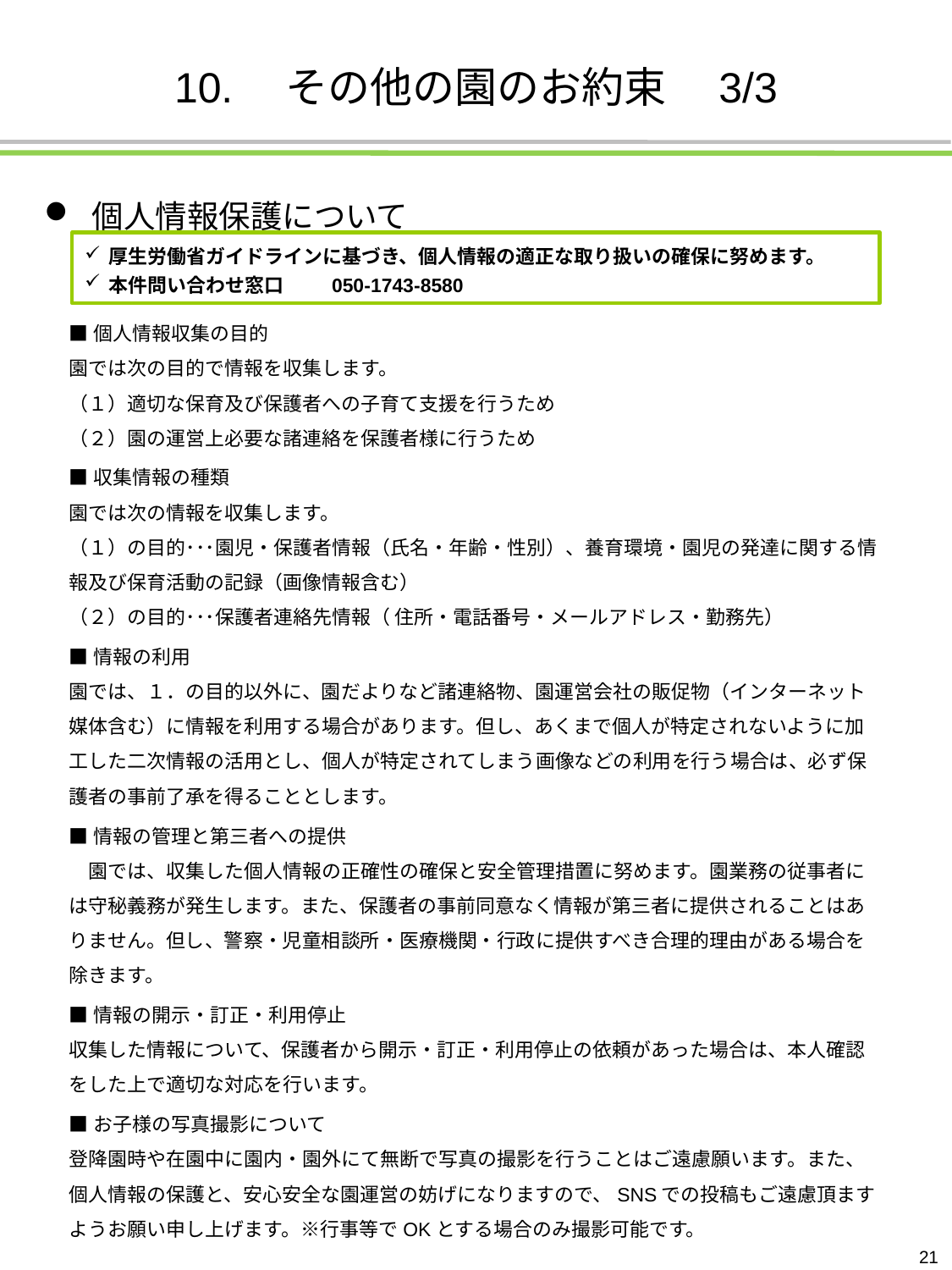

# 10.　その他の園のお約束　3/3
個人情報保護について

厚生労働省ガイドラインに基づき、個人情報の適正な取り扱いの確保に努めます。
本件問い合わせ窓口　　 050-1743-8580
■個人情報収集の目的　　　　　　　　　　　　　　　　　　　　　　　　　　　　　　　園では次の目的で情報を収集します。　　　　　　　　　　　　　　　　　　　　　　　　（１）適切な保育及び保護者への子育て支援を行うため　　　　　　　　　　　　　　　　（２）園の運営上必要な諸連絡を保護者様に行うため
■収集情報の種類　　　　　　　　　　　　　　　　　　　　　　　　　　　　　　　　　園では次の情報を収集します。　　　　　　　　　　　　　　　　　　　　　　　　　　　（１）の目的･･･園児・保護者情報（氏名・年齢・性別）、養育環境・園児の発達に関する情報及び保育活動の記録（画像情報含む）　　　　　　　　　　　　　　　　　　　　　　　（２）の目的･･･保護者連絡先情報（ 住所・電話番号・メールアドレス・勤務先）
■情報の利用　　　　　　　　　　　　　　　　　　　　　　　　　　　　　　　　　　　園では、１．の目的以外に、園だよりなど諸連絡物、園運営会社の販促物（インターネット媒体含む）に情報を利用する場合があります。但し、あくまで個人が特定されないように加工した二次情報の活用とし、個人が特定されてしまう画像などの利用を行う場合は、必ず保護者の事前了承を得ることとします。
■情報の管理と第三者への提供　　　　　　　　　　　　　　　　　　　　　　　　　　　　園では、収集した個人情報の正確性の確保と安全管理措置に努めます。園業務の従事者には守秘義務が発生します。また、保護者の事前同意なく情報が第三者に提供されることはありません。但し、警察・児童相談所・医療機関・行政に提供すべき合理的理由がある場合を除きます。
■情報の開示・訂正・利用停止　　　　　　　　　　　　　　　　　　　　　　　　　　　収集した情報について、保護者から開示・訂正・利用停止の依頼があった場合は、本人確認をした上で適切な対応を行います。
■お子様の写真撮影について　　　　　　　　　　　　　　　　　　　　　　　　　　　　登降園時や在園中に園内・園外にて無断で写真の撮影を行うことはご遠慮願います。また、個人情報の保護と、安心安全な園運営の妨げになりますので、SNSでの投稿もご遠慮頂ますようお願い申し上げます。※行事等でOKとする場合のみ撮影可能です。
21